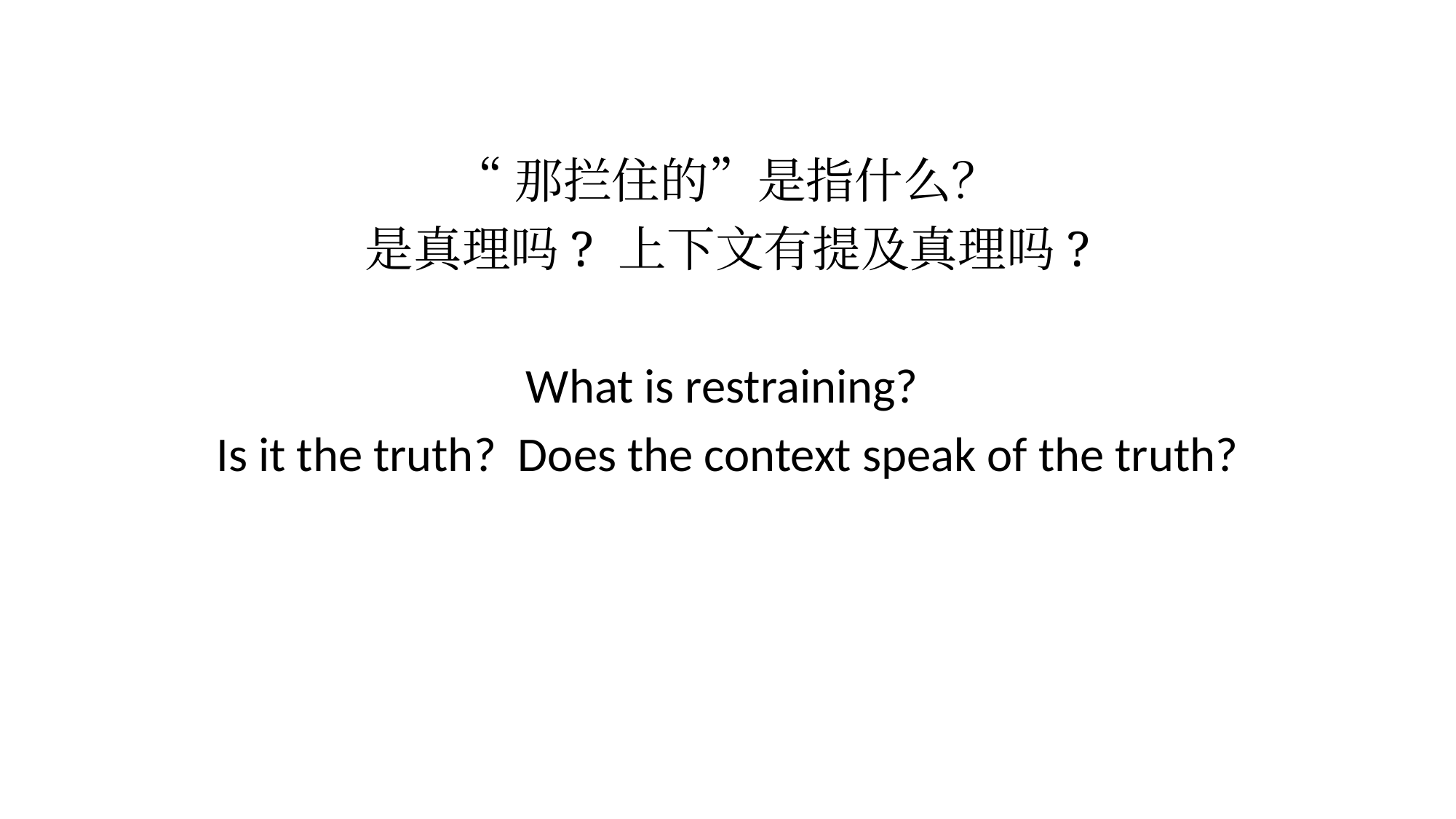

# “那拦住的”是指什么？ 是真理吗? 上下文有提及真理吗? What is restraining? Is it the truth?  Does the context speak of the truth?